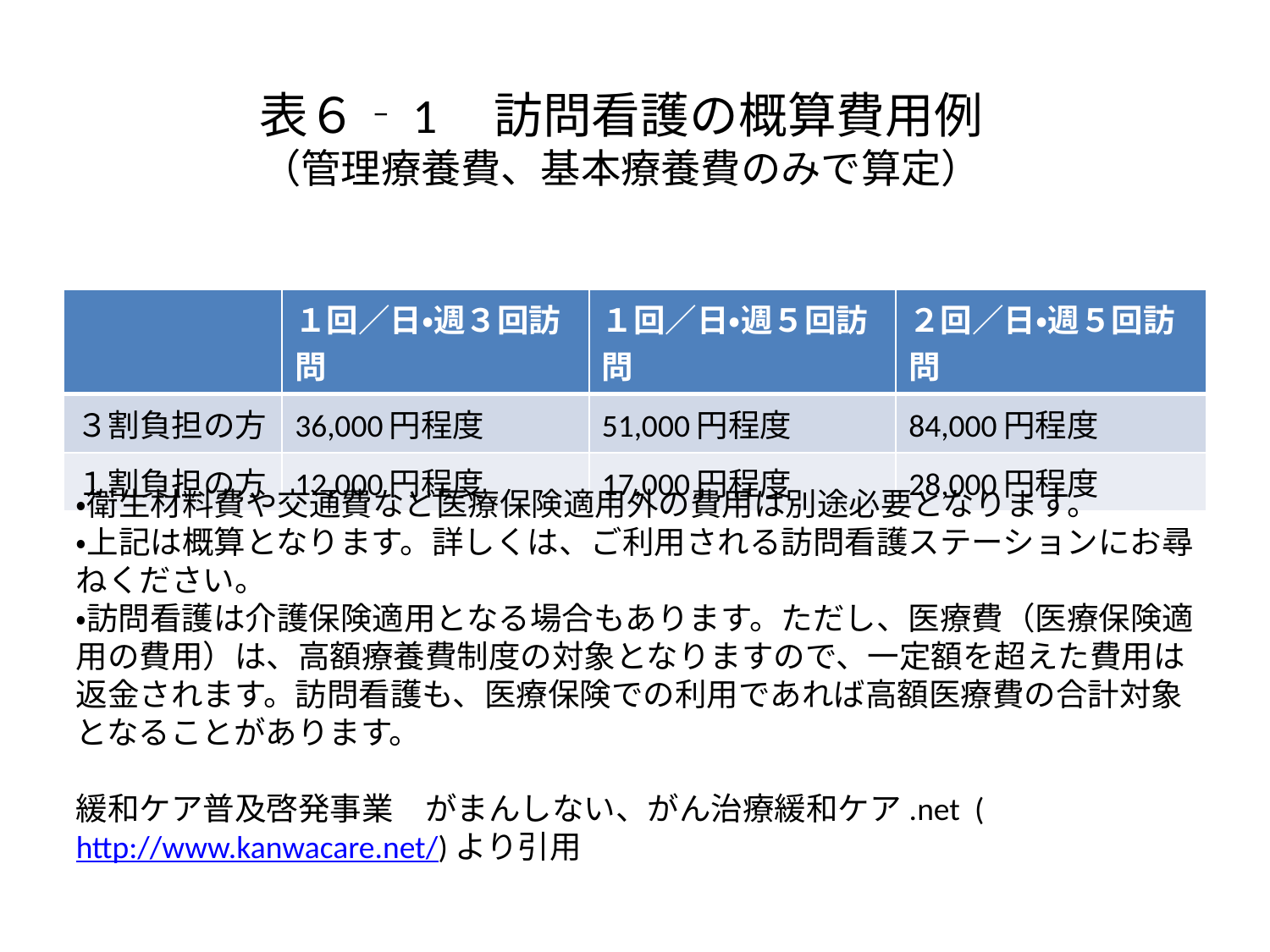

# 表６‐1　訪問看護の概算費用例 （管理療養費、基本療養費のみで算定）
|  | １回／日・週３回訪問 | １回／日・週５回訪問 | ２回／日・週５回訪問 |
| --- | --- | --- | --- |
| ３割負担の方 | 36,000円程度 | 51,000円程度 | 84,000円程度 |
| １割負担の方 | 12,000円程度 | 17,000円程度 | 28,000円程度 |
・衛生材料費や交通費など医療保険適用外の費用は別途必要となります。
・上記は概算となります。詳しくは、ご利用される訪問看護ステーションにお尋ねください。
・訪問看護は介護保険適用となる場合もあります。ただし、医療費（医療保険適用の費用）は、高額療養費制度の対象となりますので、一定額を超えた費用は返金されます。訪問看護も、医療保険での利用であれば高額医療費の合計対象となることがあります。

緩和ケア普及啓発事業　がまんしない、がん治療緩和ケア.net  (http://www.kanwacare.net/)より引用